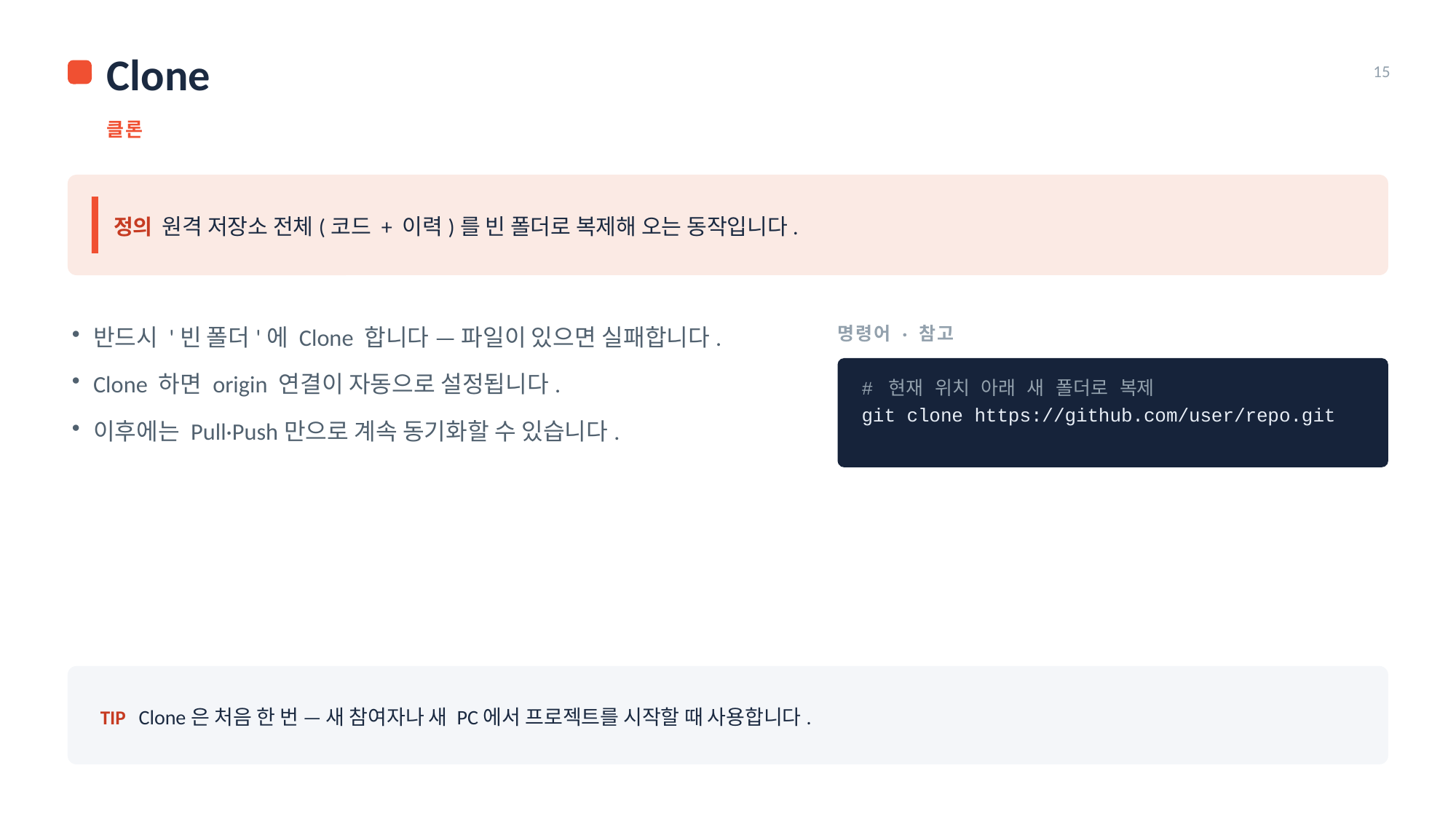

Clone
15

클론

정의  원격 저장소 전체(코드 + 이력)를 빈 폴더로 복제해 오는 동작입니다.

명령어 · 참고
반드시 '빈 폴더'에 Clone 합니다 — 파일이 있으면 실패합니다.
Clone 하면 origin 연결이 자동으로 설정됩니다.
이후에는 Pull·Push만으로 계속 동기화할 수 있습니다.

# 현재 위치 아래 새 폴더로 복제
git clone https://github.com/user/repo.git

TIP   Clone은 처음 한 번 — 새 참여자나 새 PC에서 프로젝트를 시작할 때 사용합니다.